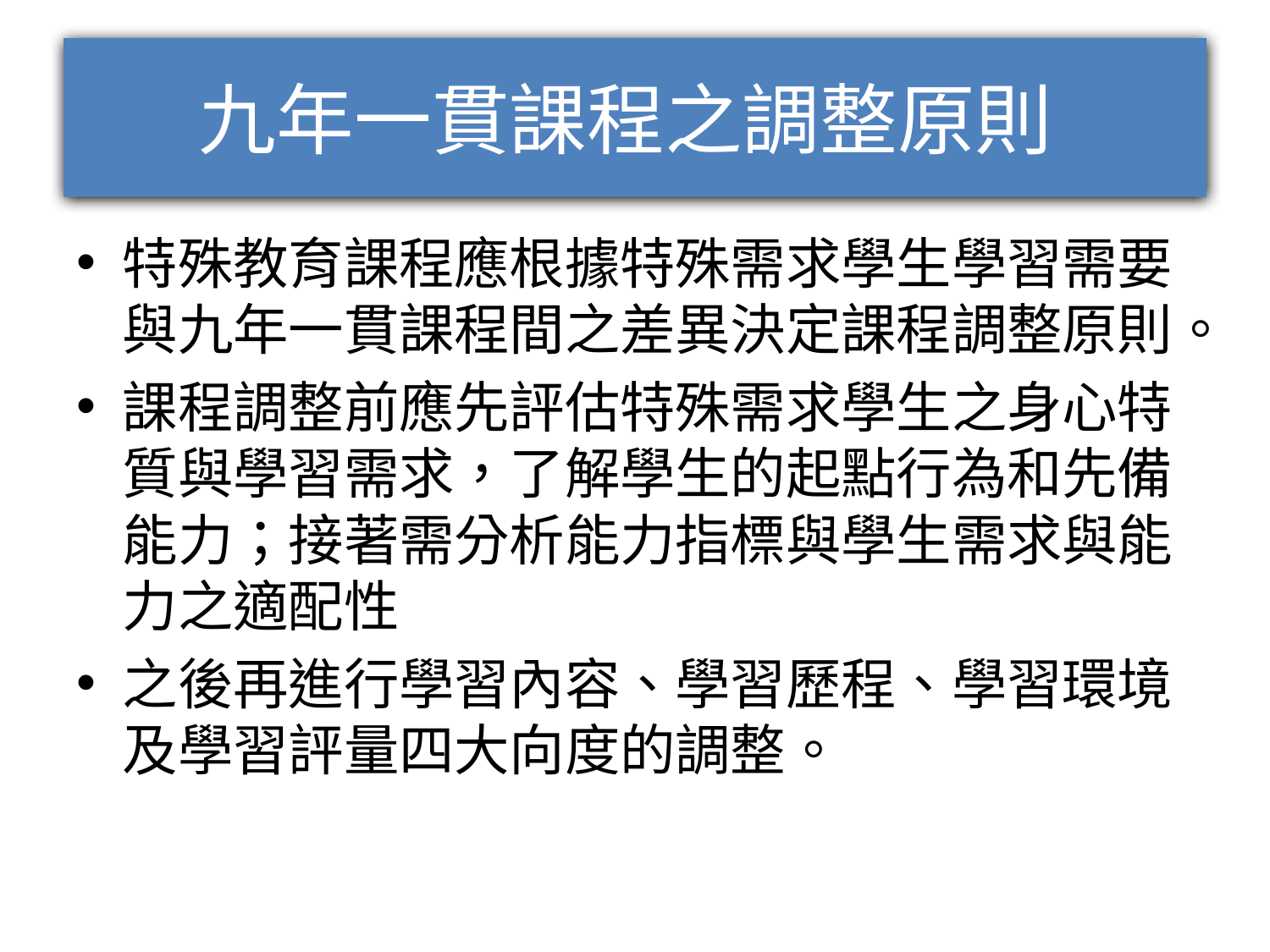

# 九年一貫課程之調整原則
特殊教育課程應根據特殊需求學生學習需要與九年一貫課程間之差異決定課程調整原則。
課程調整前應先評估特殊需求學生之身心特質與學習需求，了解學生的起點行為和先備能力；接著需分析能力指標與學生需求與能力之適配性
之後再進行學習內容、學習歷程、學習環境及學習評量四大向度的調整。